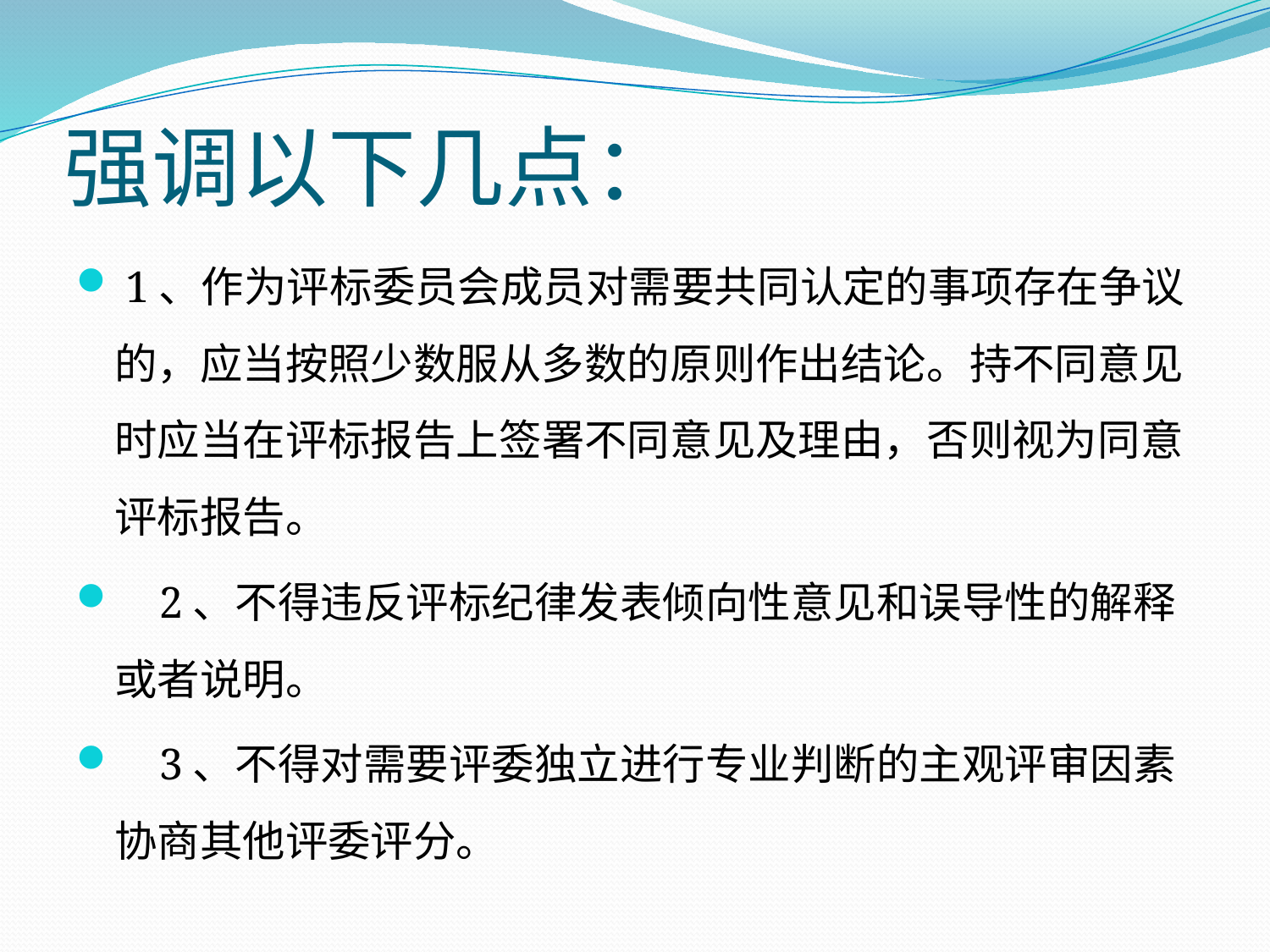

# 强调以下几点：
 1、作为评标委员会成员对需要共同认定的事项存在争议的，应当按照少数服从多数的原则作出结论。持不同意见时应当在评标报告上签署不同意见及理由，否则视为同意评标报告。
    2、不得违反评标纪律发表倾向性意见和误导性的解释或者说明。
    3、不得对需要评委独立进行专业判断的主观评审因素协商其他评委评分。